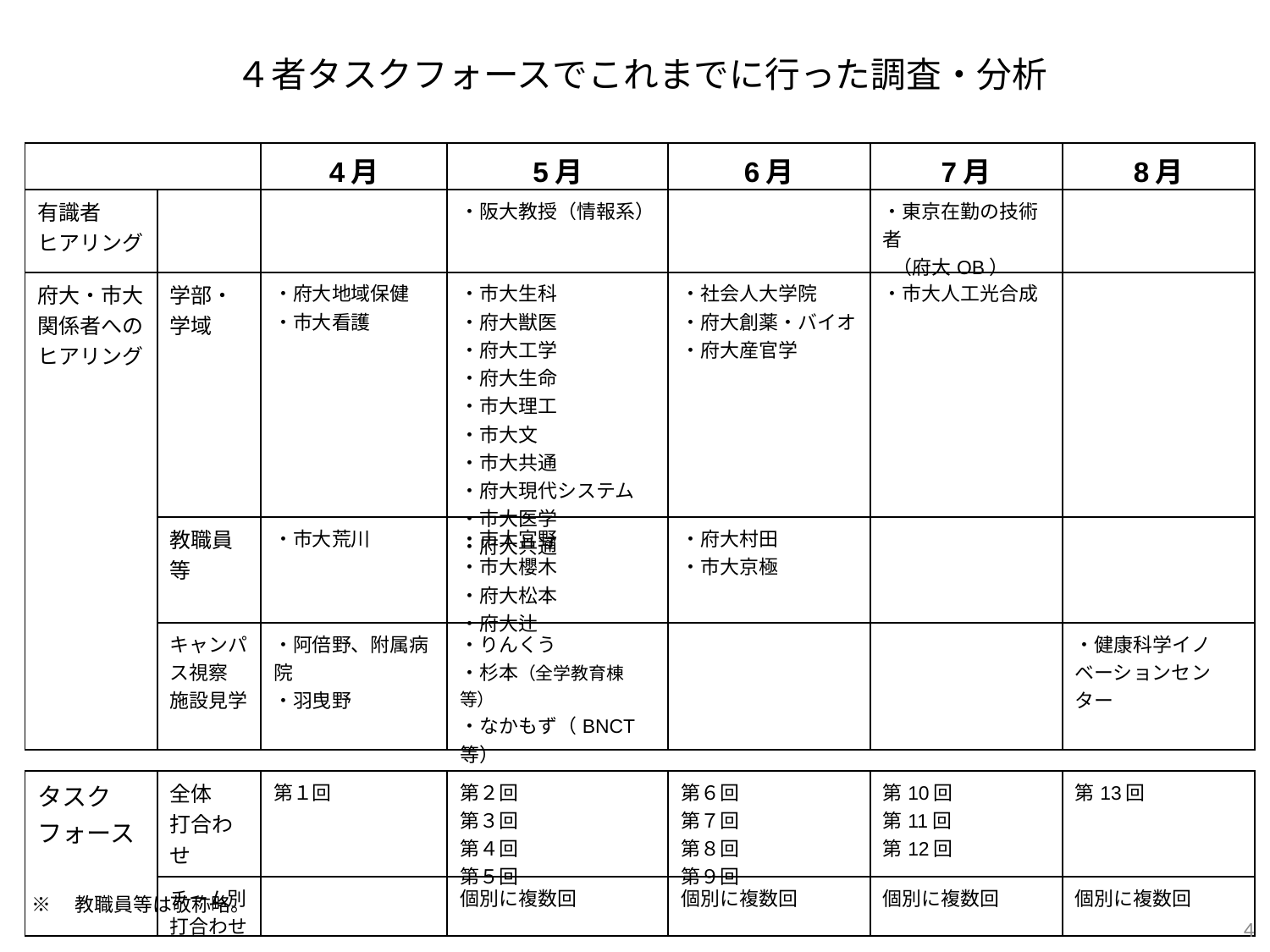

４者タスクフォースでこれまでに行った調査・分析
|  |  | 4月 | 5月 | 6月 | 7月 | 8月 |
| --- | --- | --- | --- | --- | --- | --- |
| 有識者 ヒアリング |  |  | ・阪大教授（情報系） |  | ・東京在勤の技術者 （府大OB） |  |
| 府大・市大関係者への ヒアリング | 学部・ 学域 | ・府大地域保健 ・市大看護 | ・市大生科 ・府大獣医 ・府大工学 ・府大生命 ・市大理工 ・市大文 ・市大共通 ・府大現代システム ・市大医学 ・府大共通 | ・社会人大学院 ・府大創薬・バイオ ・府大産官学 | ・市大人工光合成 |  |
|  | 教職員等 | ・市大荒川 | ・市大宮野 ・市大櫻木 ・府大松本 ・府大辻 | ・府大村田 ・市大京極 |  |  |
|  | キャンパス視察 施設見学 | ・阿倍野、附属病院 ・羽曳野 | ・りんくう ・杉本（全学教育棟等） ・なかもず（BNCT等） |  |  | ・健康科学イノベーションセンター |
|  |  |  |  |  |  |  |
| タスクフォース | 全体 打合わせ | 第１回 | 第２回 第３回 第４回 第５回 | 第６回 第７回 第８回 第９回 | 第10回 第11回 第12回 | 第13回 |
|  | チーム別 打合わせ |  | 個別に複数回 | 個別に複数回 | 個別に複数回 | 個別に複数回 |
※　教職員等は敬称略。
4